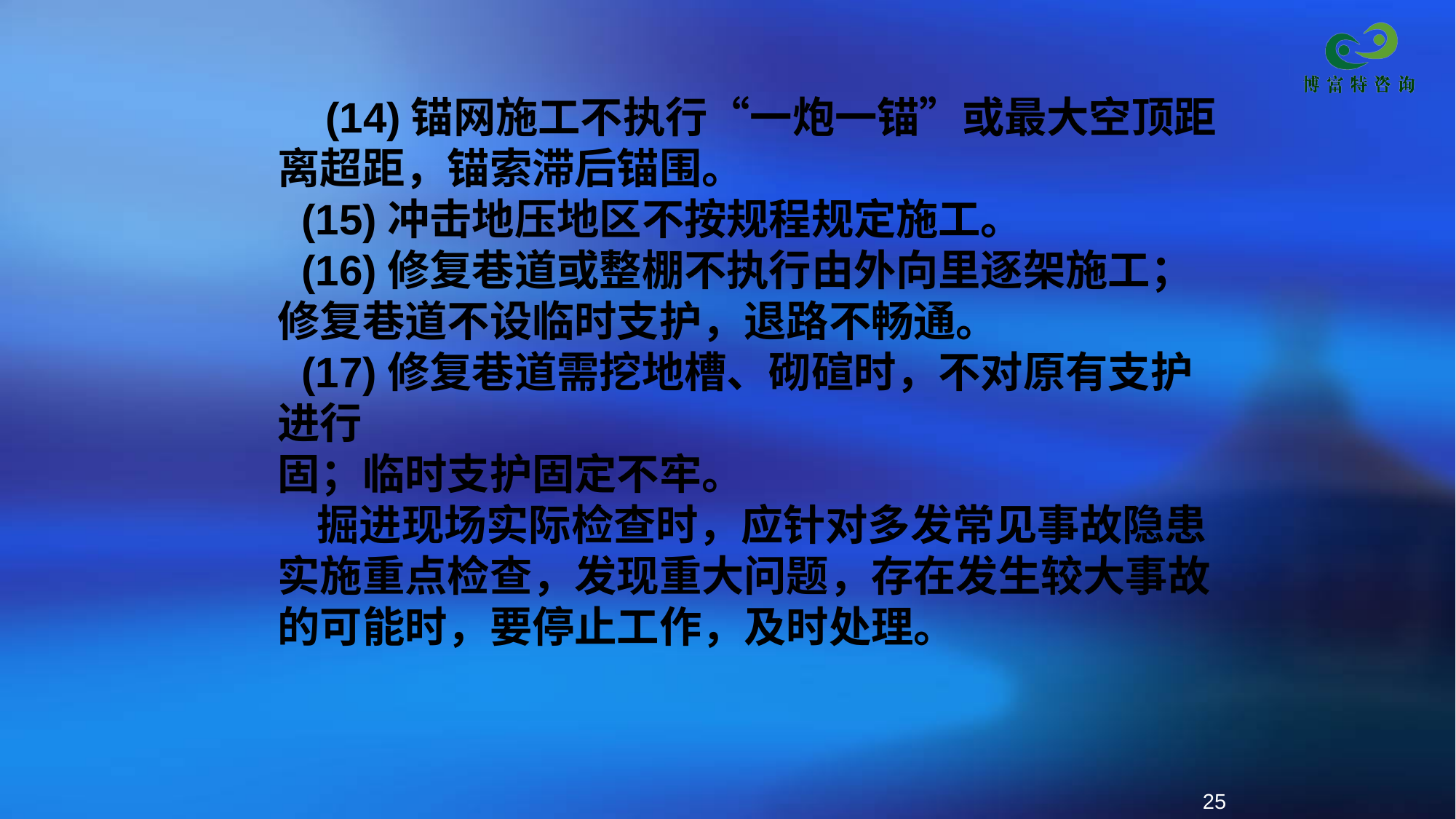

(14)锚网施工不执行“一炮一锚”或最大空顶距离超距，锚索滞后锚围。
  (15)冲击地压地区不按规程规定施工。
  (16)修复巷道或整棚不执行由外向里逐架施工；修复巷道不设临时支护，退路不畅通。
  (17)修复巷道需挖地槽、砌碹时，不对原有支护进行
固；临时支护固定不牢。
   掘进现场实际检查时，应针对多发常见事故隐患实施重点检查，发现重大问题，存在发生较大事故的可能时，要停止工作，及时处理。

                                      25